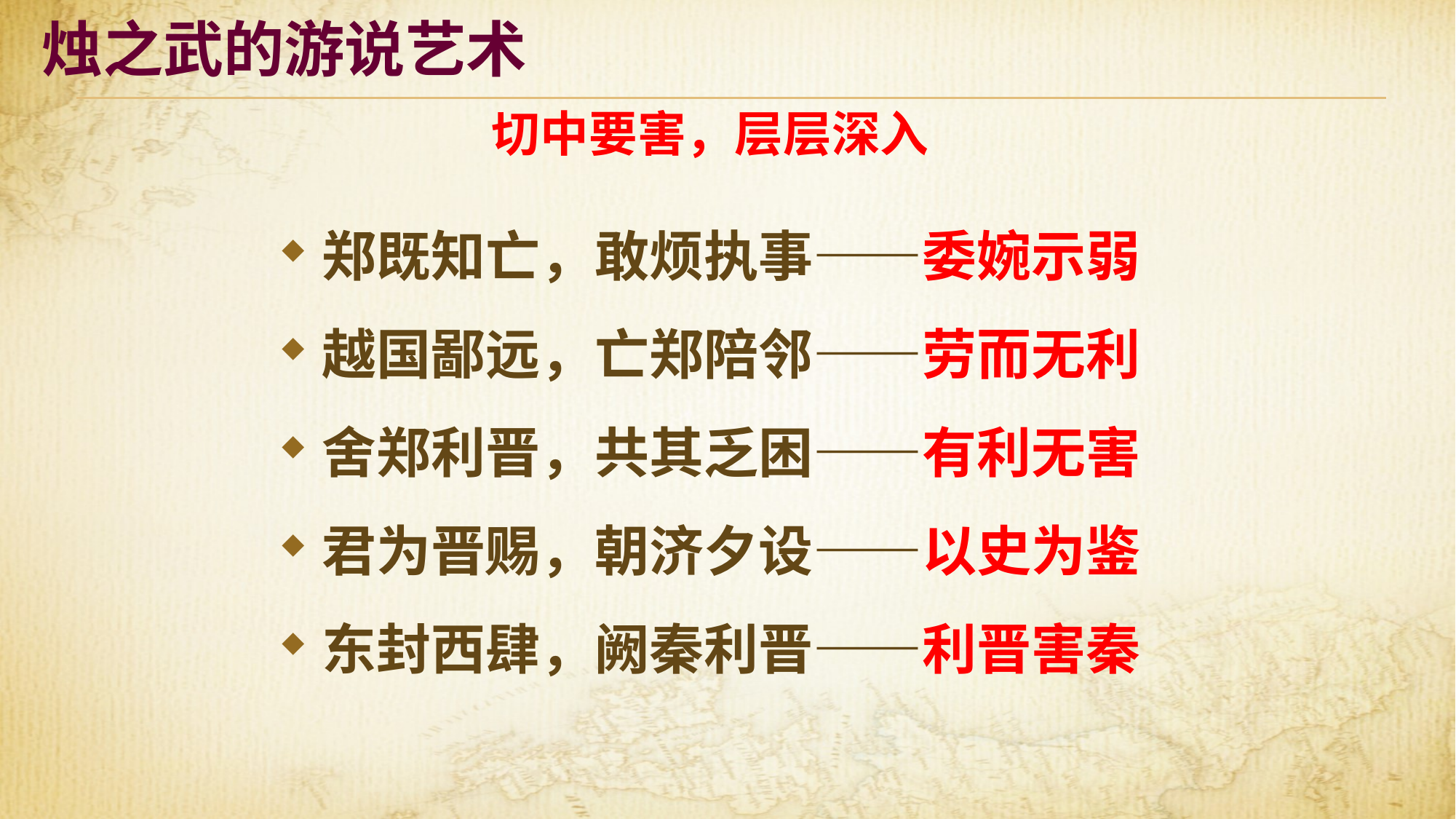

烛之武的游说艺术
# 切中要害，层层深入
郑既知亡，敢烦执事——委婉示弱
越国鄙远，亡郑陪邻——劳而无利
舍郑利晋，共其乏困——有利无害
君为晋赐，朝济夕设——以史为鉴
东封西肆，阙秦利晋——利晋害秦